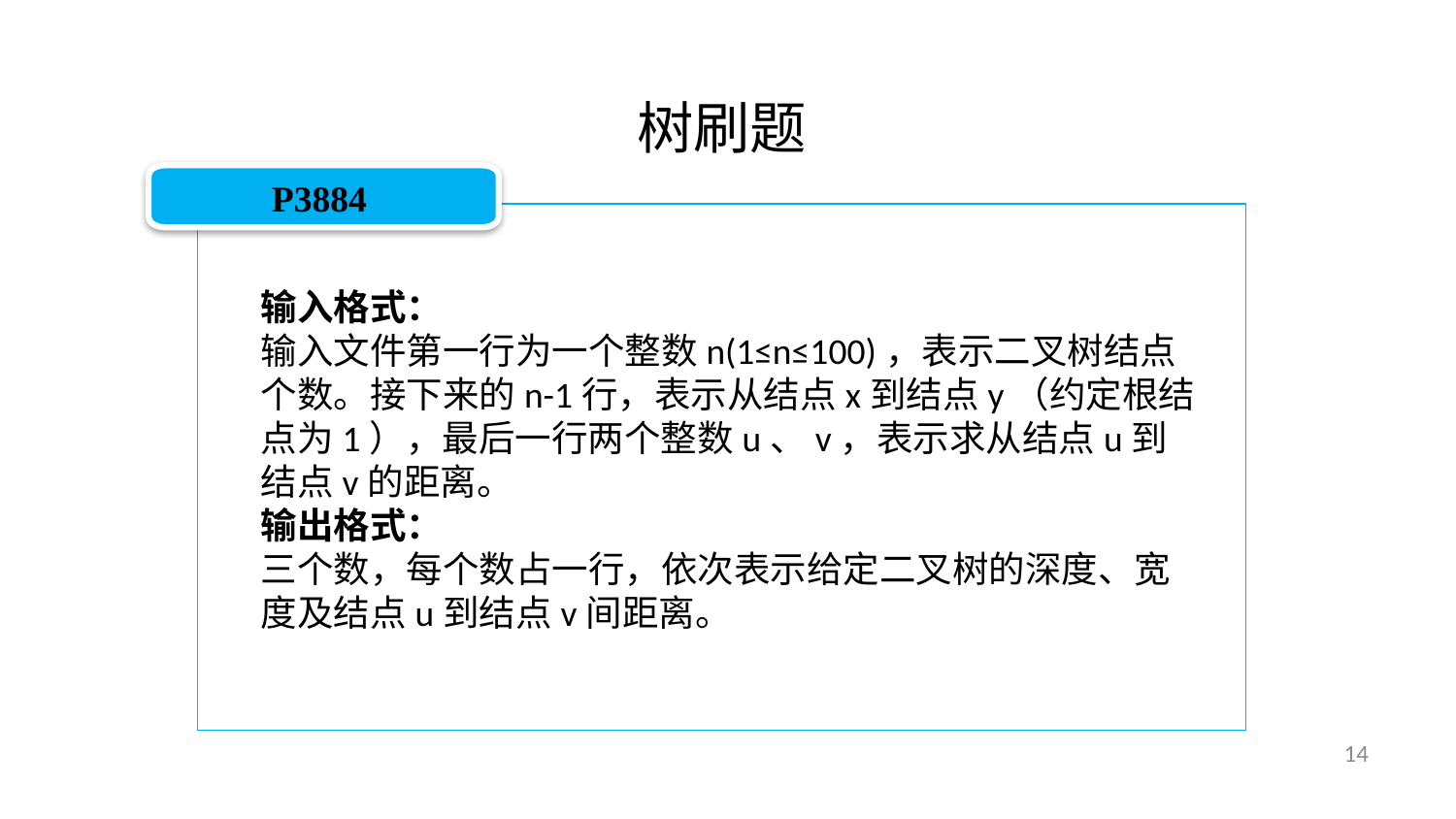

树刷题

P3884
输入格式：
输入文件第一行为一个整数n(1≤n≤100)，表示二叉树结点个数。接下来的n-1行，表示从结点x到结点y（约定根结点为1），最后一行两个整数u、v，表示求从结点u到结点v的距离。
输出格式：
三个数，每个数占一行，依次表示给定二叉树的深度、宽度及结点u到结点v间距离。

14